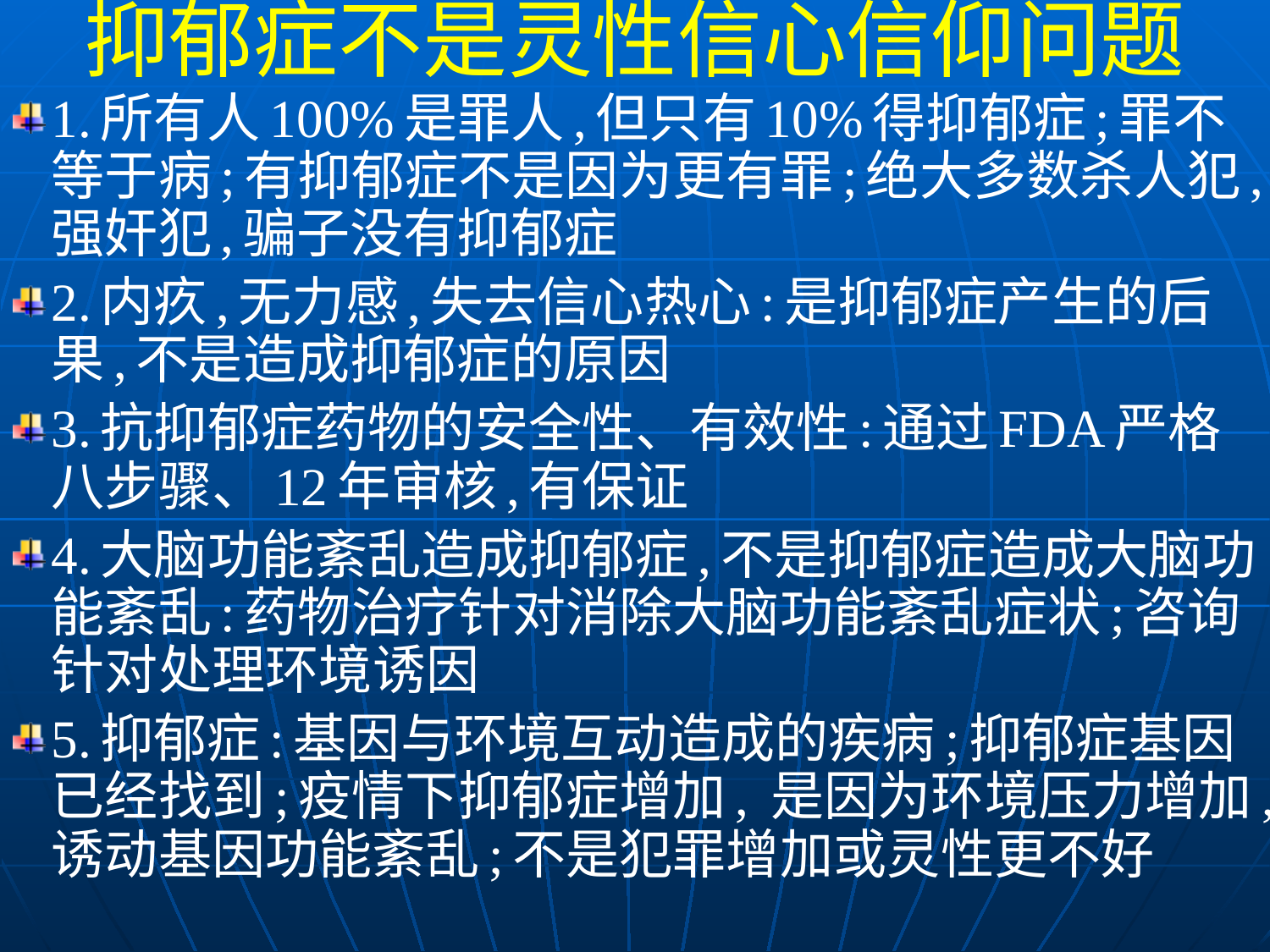

抑郁症不是灵性信心信仰问题
1.所有人100%是罪人,但只有10%得抑郁症;罪不等于病;有抑郁症不是因为更有罪;绝大多数杀人犯,强奸犯,骗子没有抑郁症
2.内疚,无力感,失去信心热心:是抑郁症产生的后果,不是造成抑郁症的原因
3.抗抑郁症药物的安全性、有效性:通过FDA严格八步骤、12年审核,有保证
4.大脑功能紊乱造成抑郁症,不是抑郁症造成大脑功能紊乱:药物治疗针对消除大脑功能紊乱症状;咨询针对处理环境诱因
5.抑郁症:基因与环境互动造成的疾病;抑郁症基因已经找到;疫情下抑郁症增加, 是因为环境压力增加,诱动基因功能紊乱;不是犯罪增加或灵性更不好